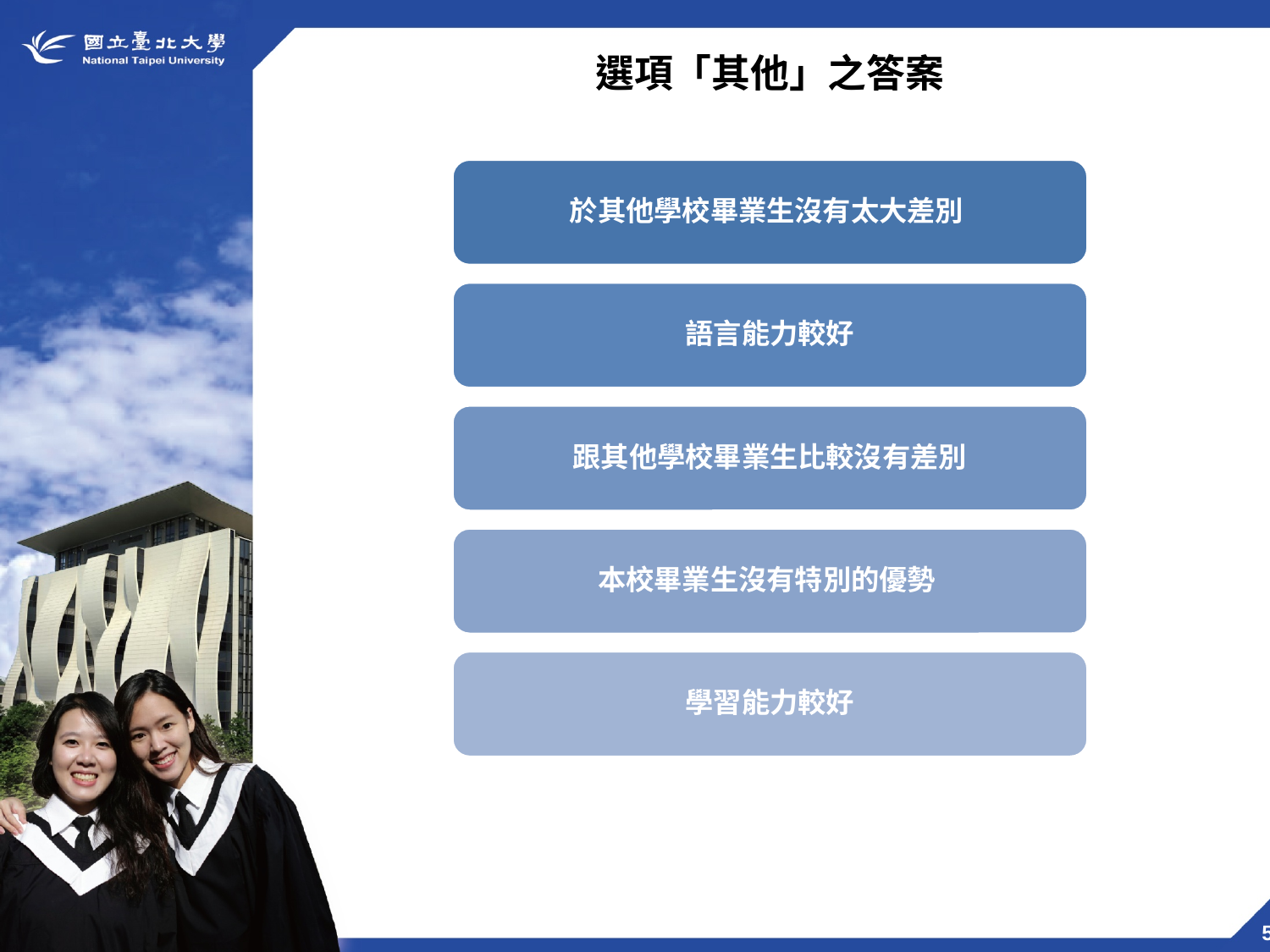

選項「其他」之答案
於其他學校畢業生沒有太大差別
語言能力較好
跟其他學校畢業生比較沒有差別
本校畢業生沒有特別的優勢
學習能力較好
5